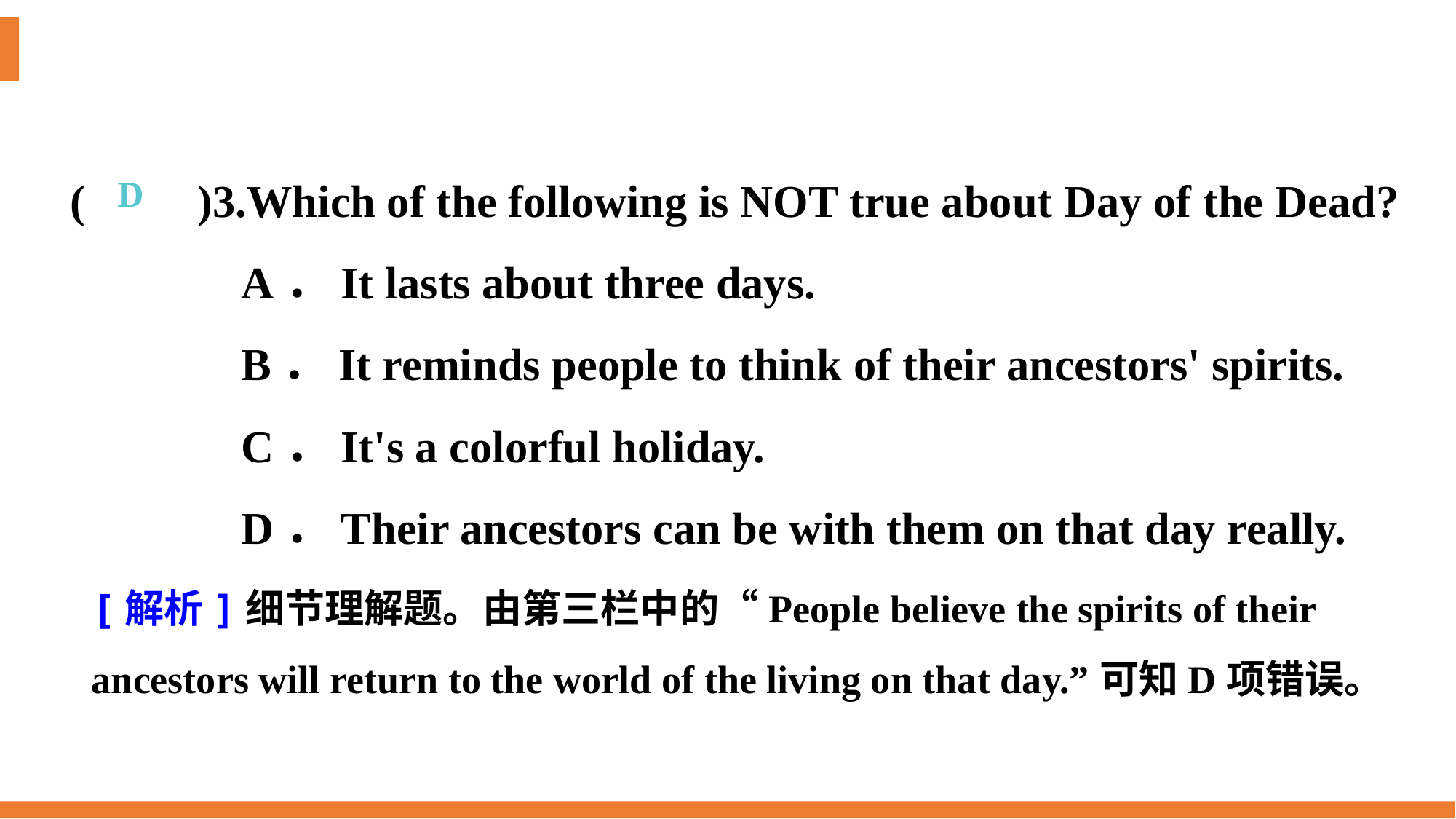

(　　)3.Which of the following is NOT true about Day of the Dead?
A．It lasts about three days.
B．It reminds people to think of their ancestors' spirits.
C．It's a colorful holiday.
D．Their ancestors can be with them on that day really.
D
[解析]细节理解题。由第三栏中的“People believe the spirits of their ancestors will return to the world of the living on that day.”可知D项错误。